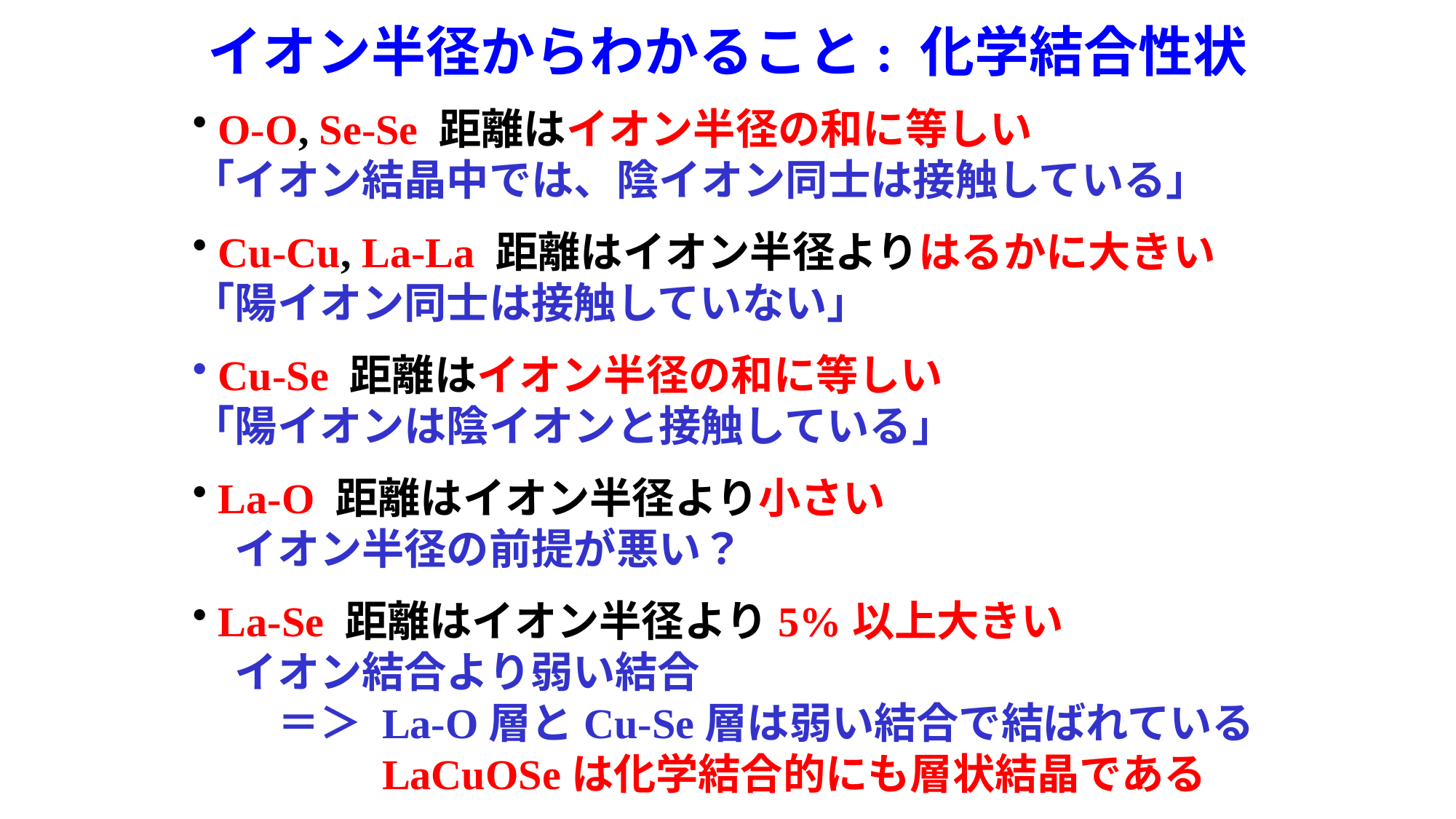

# イオン半径からわかること: 化学結合性状
 O-O, Se-Se 距離はイオン半径の和に等しい
「イオン結晶中では、陰イオン同士は接触している」
 Cu-Cu, La-La 距離はイオン半径よりはるかに大きい
「陽イオン同士は接触していない」
 Cu-Se 距離はイオン半径の和に等しい
「陽イオンは陰イオンと接触している」
 La-O 距離はイオン半径より小さい
　イオン半径の前提が悪い？
 La-Se 距離はイオン半径より5%以上大きい
　イオン結合より弱い結合
　　＝＞ La-O層とCu-Se層は弱い結合で結ばれている
　　　　 LaCuOSeは化学結合的にも層状結晶である